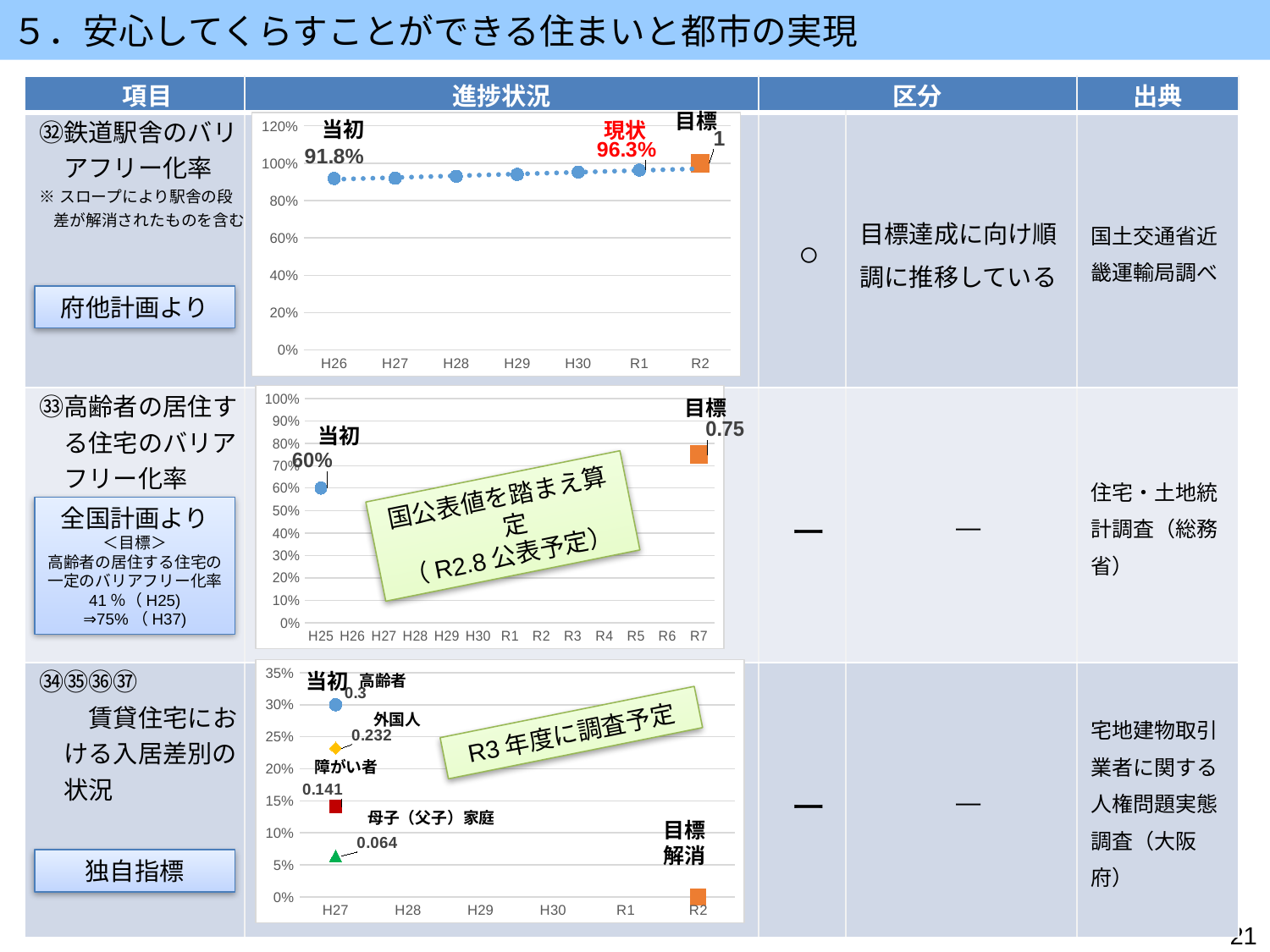

５．安心してくらすことができる住まいと都市の実現
| 項目 | 進捗状況 | 区分 |  | 出典 |
| --- | --- | --- | --- | --- |
| ㉜鉄道駅舎のバリアフリー化率 ※スロープにより駅舎の段差が解消されたものを含む |  | ○ | 目標達成に向け順調に推移している | 国土交通省近畿運輸局調べ |
| ㉝高齢者の居住する住宅のバリアフリー化率 |  | ー | ― | 住宅・土地統計調査（総務省） |
| ㉞㉟㊱㊲ 　　賃貸住宅における入居差別の状況 |  | ー | ― | 宅地建物取引業者に関する人権問題実態調査（大阪府） |
目標
当初
現状

### Chart

| Category | 進捗状況 | 目標値 |
|---|---|---|
| H26 | 0.918 | None |
| H27 | 0.919 | None |
| H28 | 0.93 | None |
| H29 | 0.94 | None |
| H30 | 0.952 | None |
| R1 | 0.963 | None |
| R2 | None | 1.0 |
府他計画より

### Chart

| Category | 進捗状況 | 目標値 |
|---|---|---|
| H25 | 0.6000000000000001 | None |
| H26 | None | None |
| H27 | None | None |
| H28 | None | None |
| H29 | None | None |
| H30 | None | None |
| R1 | None | None |
| R2 | None | None |
| R3 | None | None |
| R4 | None | None |
| R5 | None | None |
| R6 | None | None |
| R7 | None | 0.7500000000000001 |
目標
当初
国公表値を踏まえ算定
（R2.8公表予定）
全国計画より
＜目標＞
高齢者の居住する住宅の一定のバリアフリー化率
41％（H25)
⇒75%（H37)

### Chart

| Category | 進捗状況（高齢者） | 進捗状況（障がい者） | 進捗状況（母子（父子）家庭） | 進捗状況（外国人） | 目標値 |
|---|---|---|---|---|---|
| H27 | 0.30000000000000004 | 0.14100000000000001 | 0.06400000000000002 | 0.232 | None |
| H28 | None | None | None | None | None |
| H29 | None | None | None | None | None |
| H30 | None | None | None | None | None |
| R1 | None | None | None | None | None |
| R2 | None | None | None | None | 0.0 |
当初
高齢者
外国人
R3年度に調査予定
障がい者
母子（父子）家庭
目標
解消
独自指標
21